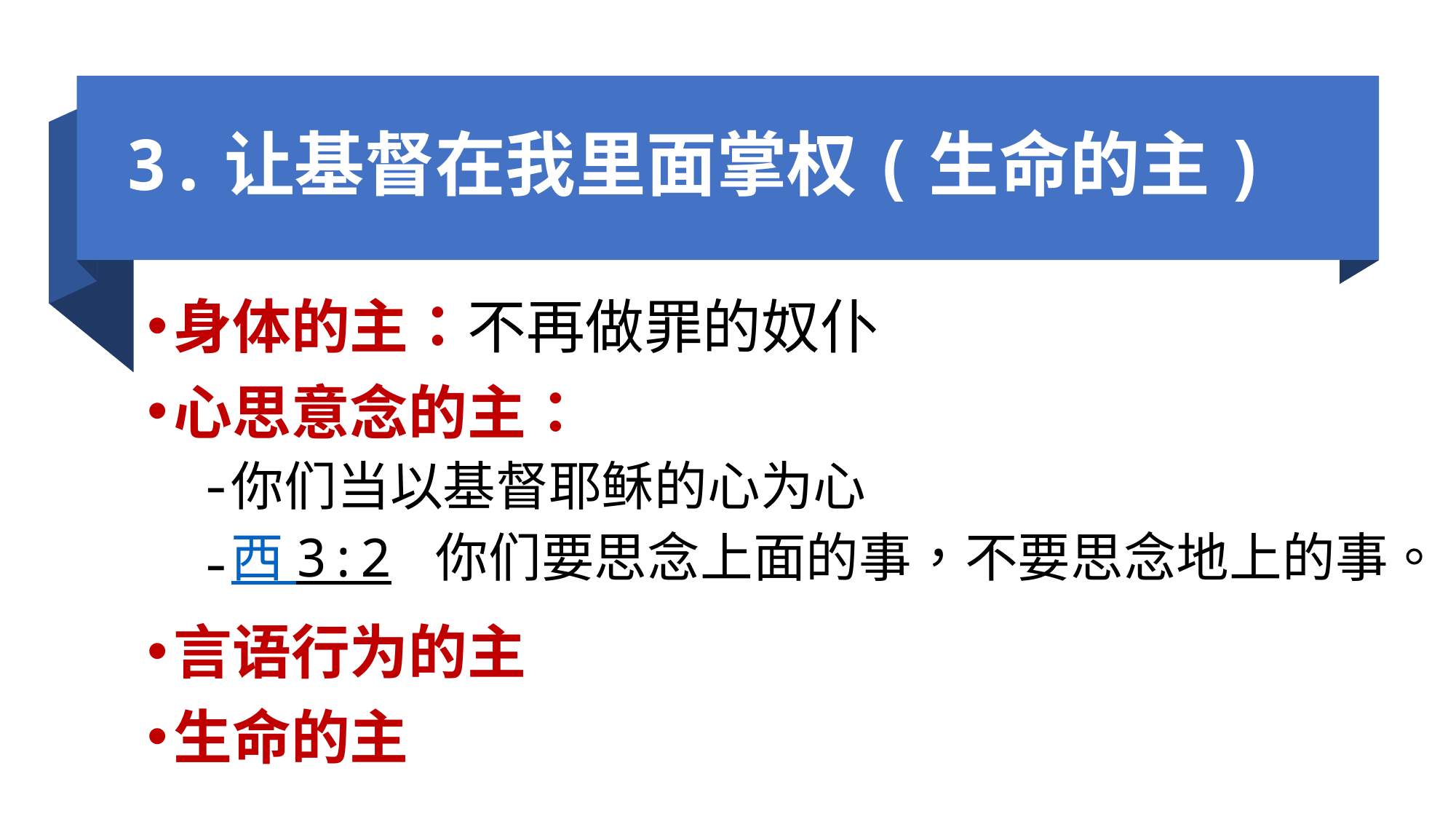

# 3.让基督在我里面掌权(生命的主)

身体的主：不再做罪的奴仆
心思意念的主：
你们当以基督耶稣的心为心
西 3:2 你们要思念上面的事，不要思念地上的事。
言语行为的主
生命的主